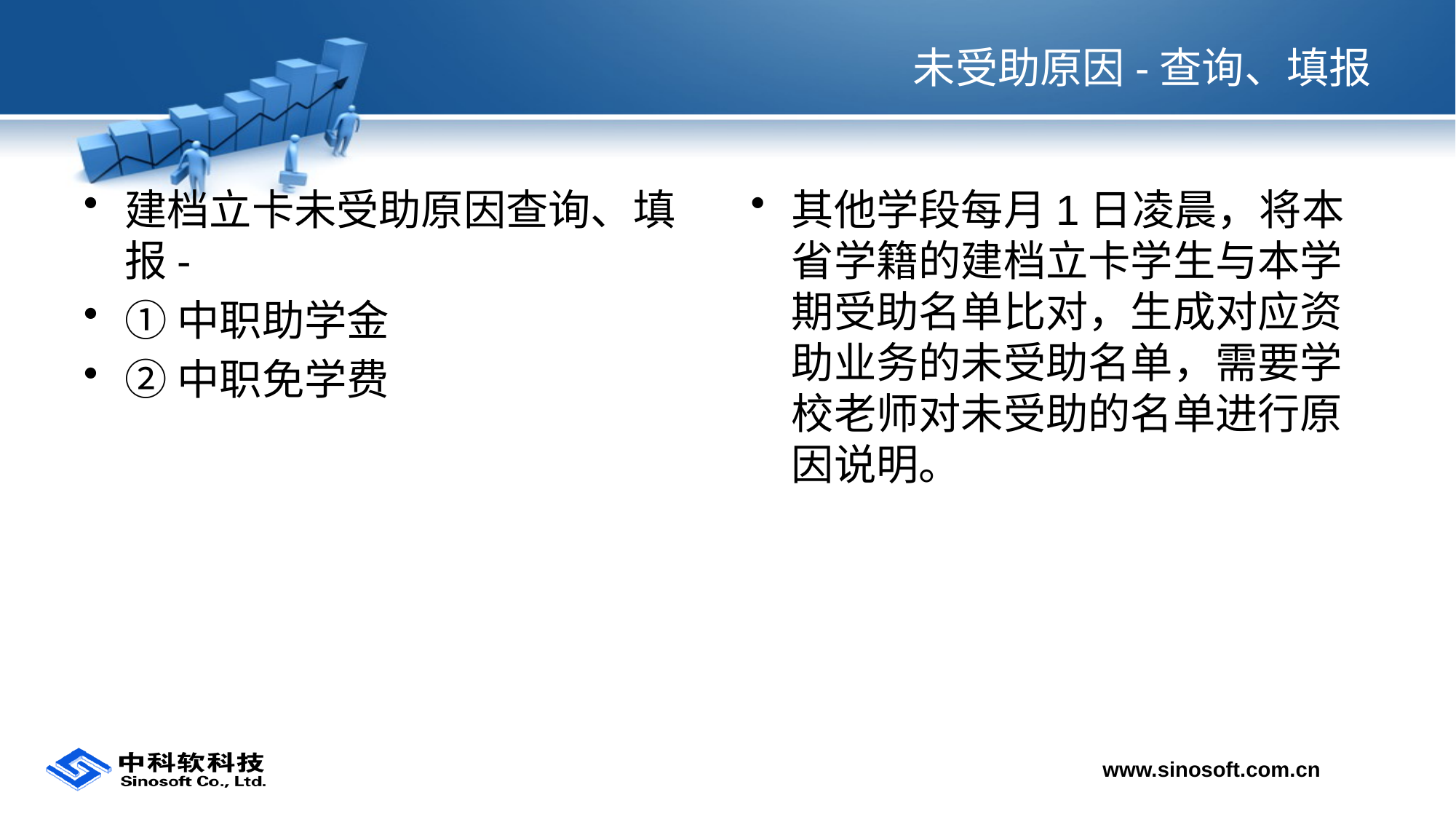

# 未受助原因-查询、填报
建档立卡未受助原因查询、填报-
①中职助学金
②中职免学费
其他学段每月1日凌晨，将本省学籍的建档立卡学生与本学期受助名单比对，生成对应资助业务的未受助名单，需要学校老师对未受助的名单进行原因说明。